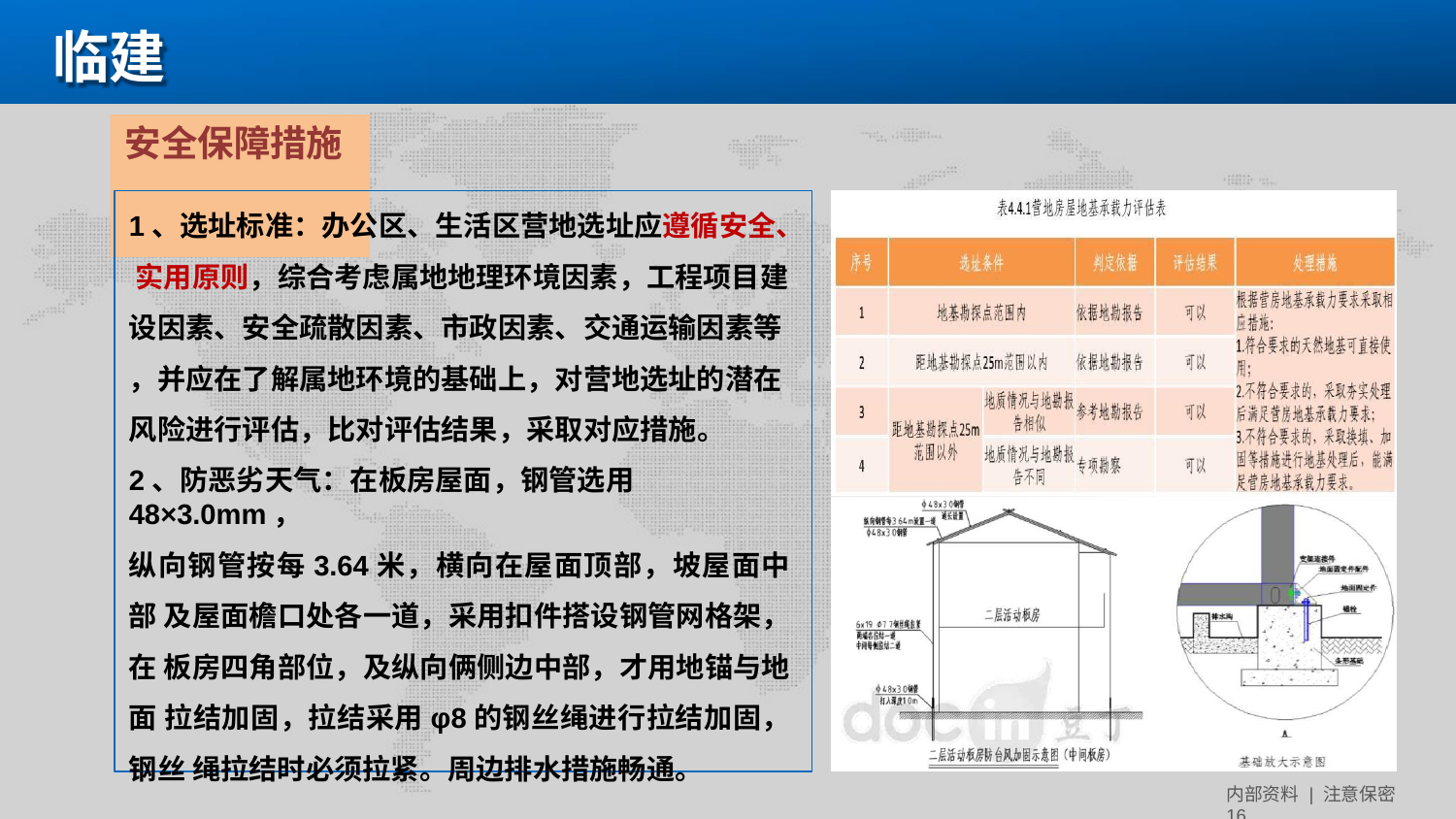

临建
# 安全保障措施
1、选址标准：办公区、生活区营地选址应遵循安全、 实用原则，综合考虑属地地理环境因素，工程项目建 设因素、安全疏散因素、市政因素、交通运输因素等
，并应在了解属地环境的基础上，对营地选址的潜在 风险进行评估，比对评估结果，采取对应措施。
2、防恶劣天气：在板房屋面，钢管选用48×3.0mm，
纵向钢管按每3.64米，横向在屋面顶部，坡屋面中部 及屋面檐口处各一道，采用扣件搭设钢管网格架，在 板房四角部位，及纵向俩侧边中部，才用地锚与地面 拉结加固，拉结采用φ8的钢丝绳进行拉结加固，钢丝 绳拉结时必须拉紧。周边排水措施畅通。

内部资料 | 注意保密 16